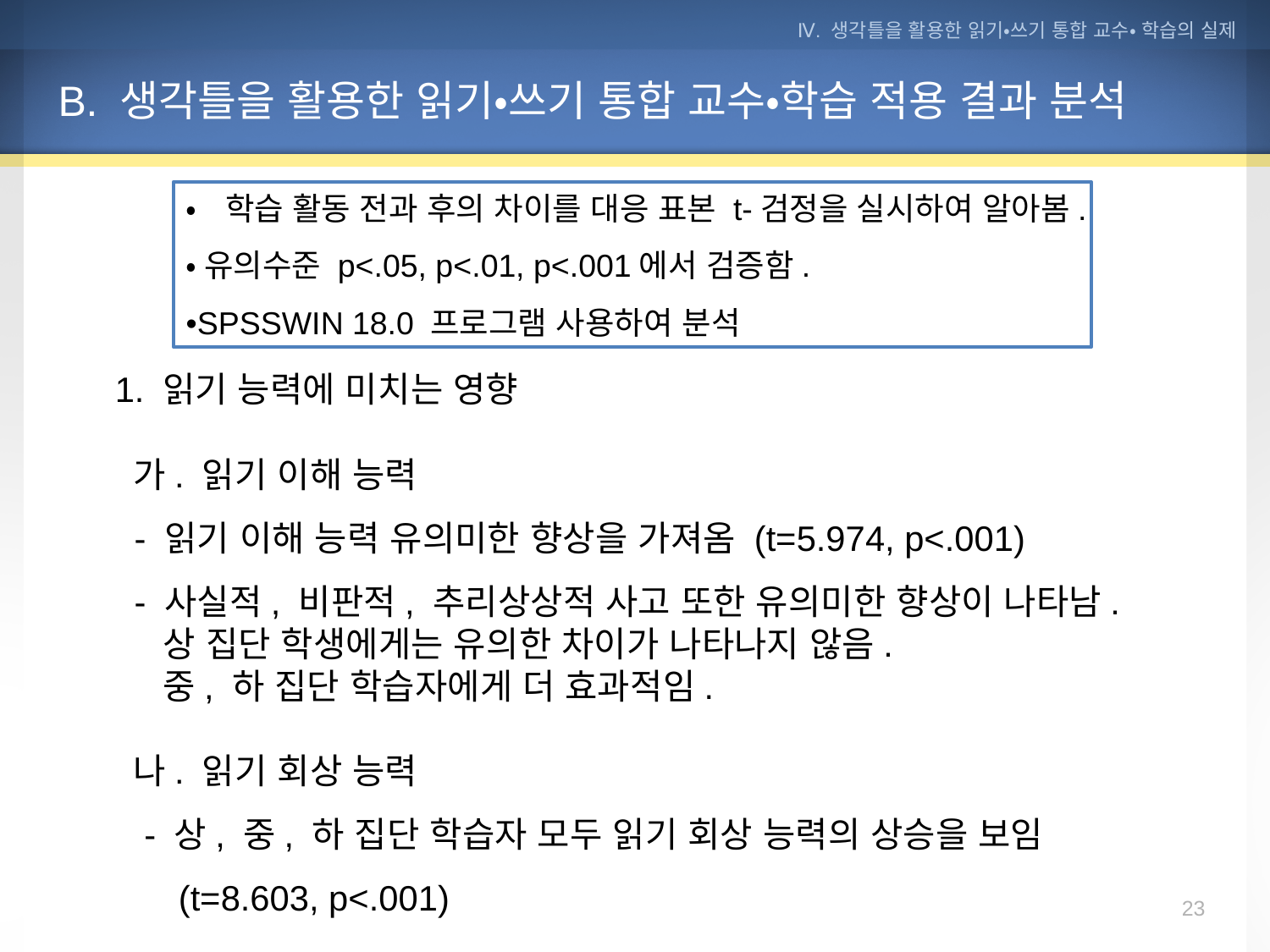

Ⅳ. 생각틀을 활용한 읽기•쓰기 통합 교수• 학습의 실제
B. 생각틀을 활용한 읽기•쓰기 통합 교수•학습 적용 결과 분석
•학습 활동 전과 후의 차이를 대응 표본 t-검정을 실시하여 알아봄.
•유의수준 p<.05, p<.01, p<.001에서 검증함.
•SPSSWIN 18.0 프로그램 사용하여 분석

1. 읽기 능력에 미치는 영향

 가. 읽기 이해 능력
  - 읽기 이해 능력 유의미한 향상을 가져옴 (t=5.974, p<.001)
  - 사실적, 비판적, 추리상상적 사고 또한 유의미한 향상이 나타남.
    상 집단 학생에게는 유의한 차이가 나타나지 않음.
    중, 하 집단 학습자에게 더 효과적임.
 나. 읽기 회상 능력
   - 상, 중, 하 집단 학습자 모두 읽기 회상 능력의 상승을 보임(t=8.603, p<.001)

23